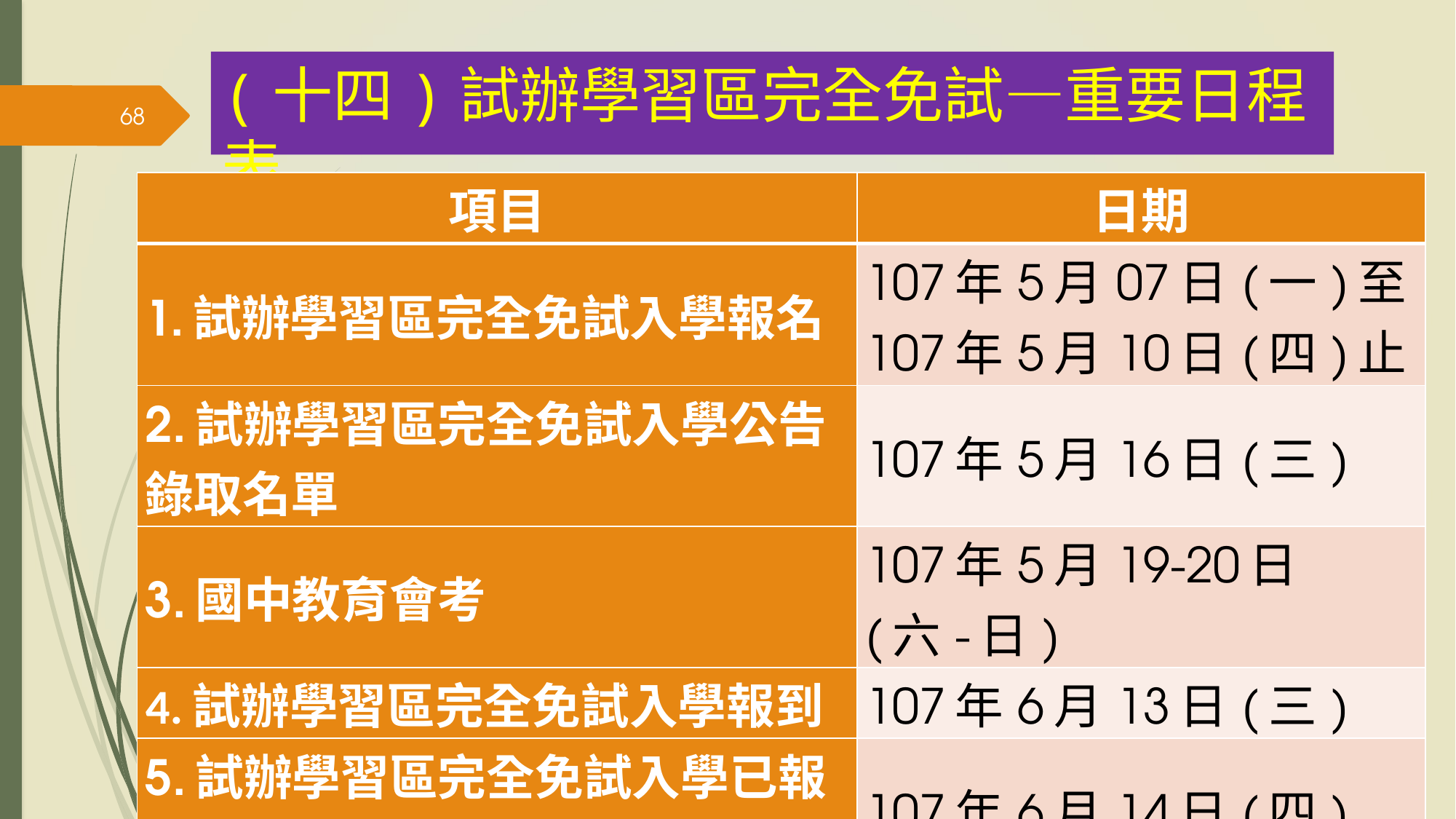

(十四)試辦學習區完全免試—重要日程表
68
| 項目 | 日期 |
| --- | --- |
| 1.試辦學習區完全免試入學報名 | 107年5月07日(一)至 107年5月10日(四)止 |
| 2.試辦學習區完全免試入學公告錄取名單 | 107年5月16日(三) |
| 3.國中教育會考 | 107年5月19-20日(六-日) |
| 4.試辦學習區完全免試入學報到 | 107年6月13日(三) |
| 5.試辦學習區完全免試入學已報到學生聲明放棄錄取資格 | 107年6月14日(四) |